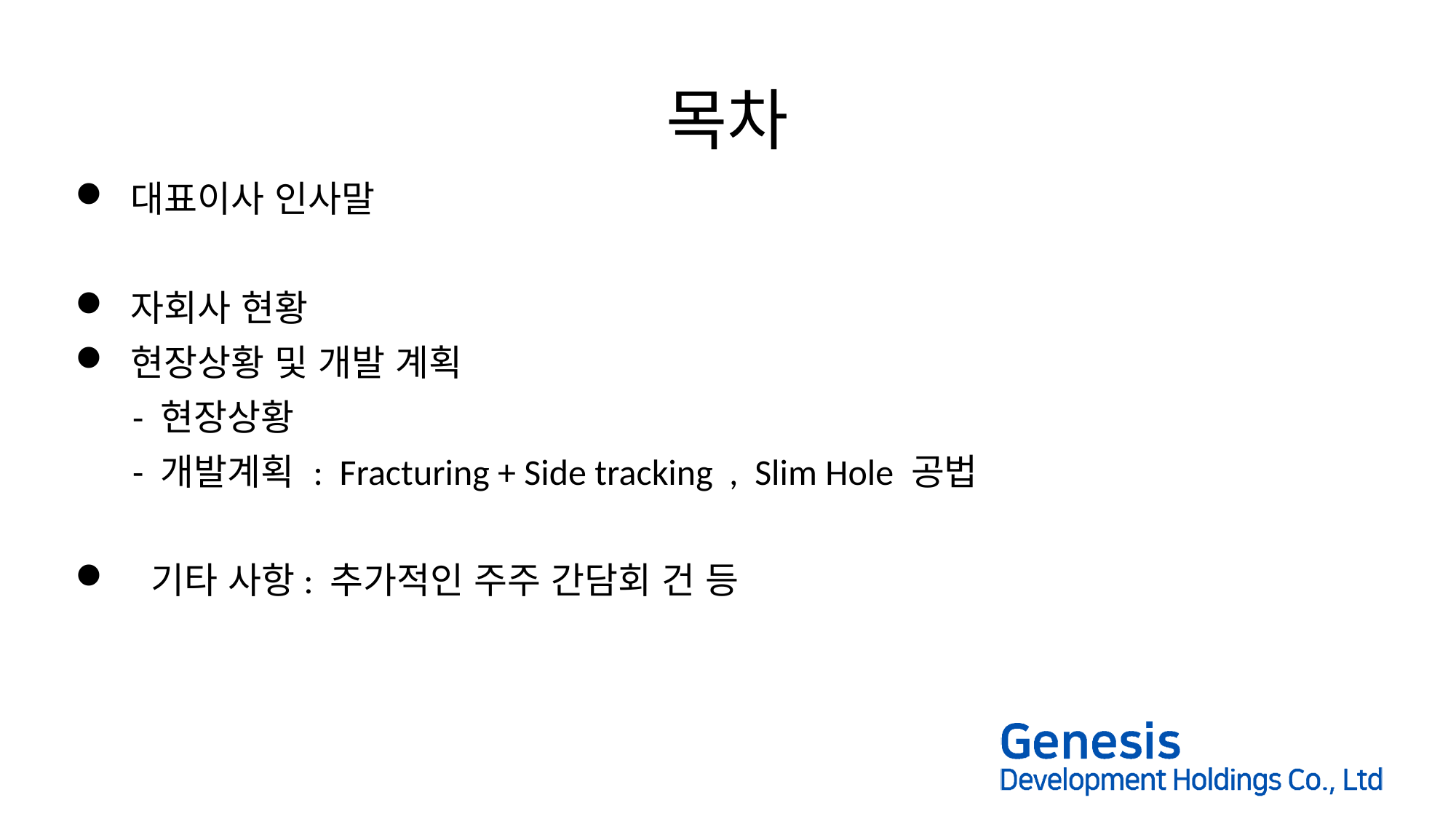

# 목차
 대표이사 인사말

 자회사 현황
 현장상황 및 개발 계획
       - 현장상황
       - 개발계획 :  Fracturing + Side tracking  ,  Slim Hole 공법

   기타 사항: 추가적인 주주 간담회 건 등